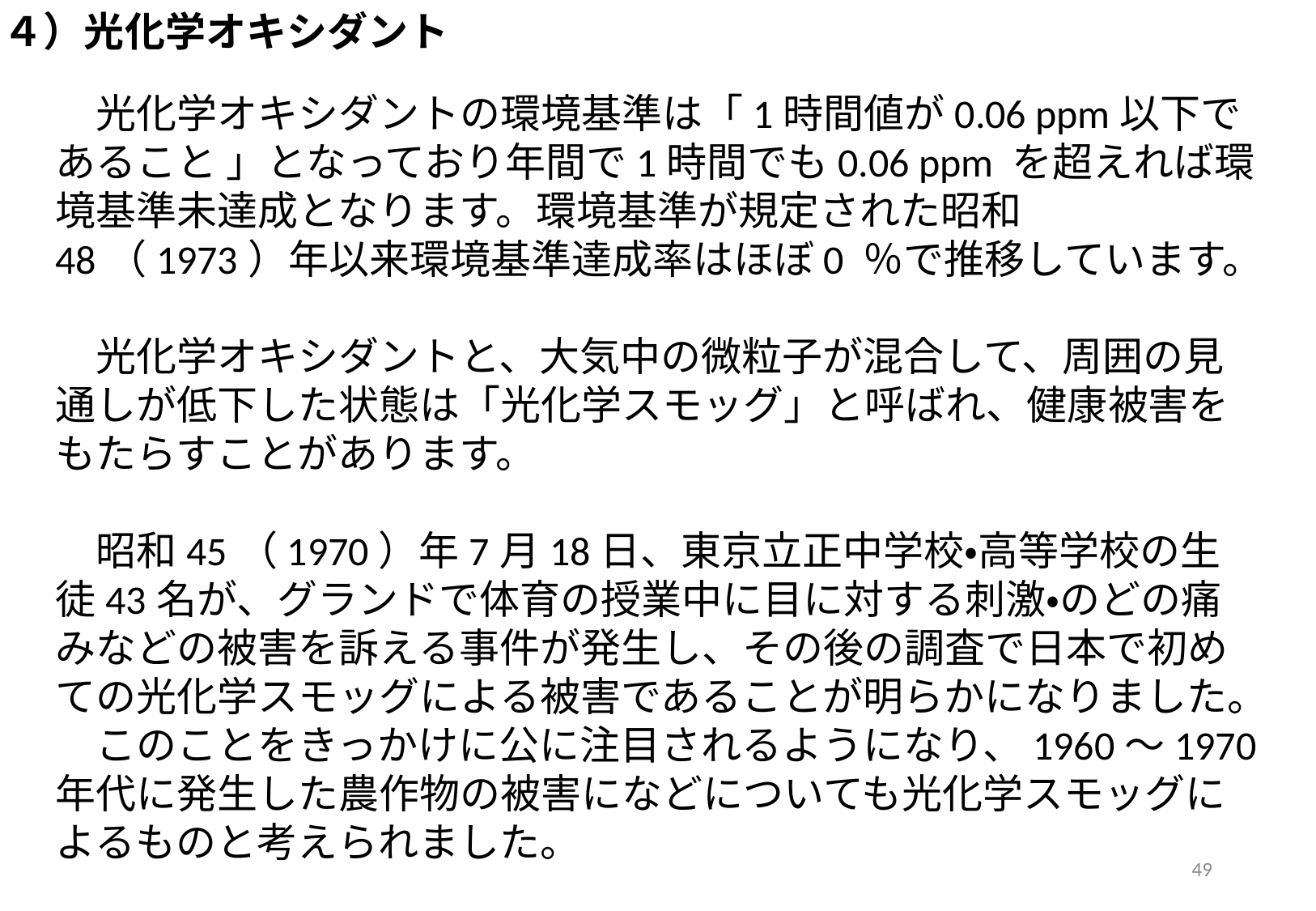

４）光化学オキシダント
　光化学オキシダントの環境基準は「1時間値が0.06 ppm以下であること 」となっており年間で1時間でも0.06 ppm を超えれば環境基準未達成となります。環境基準が規定された昭和48（1973）年以来環境基準達成率はほぼ0 ％で推移しています。

　光化学オキシダントと、大気中の微粒子が混合して、周囲の見通しが低下した状態は「光化学スモッグ」と呼ばれ、健康被害をもたらすことがあります。

　昭和45（1970）年7月18日、東京立正中学校・高等学校の生徒43名が、グランドで体育の授業中に目に対する刺激・のどの痛みなどの被害を訴える事件が発生し、その後の調査で日本で初めての光化学スモッグによる被害であることが明らかになりました。
　このことをきっかけに公に注目されるようになり、1960～1970年代に発生した農作物の被害になどについても光化学スモッグによるものと考えられました。

49